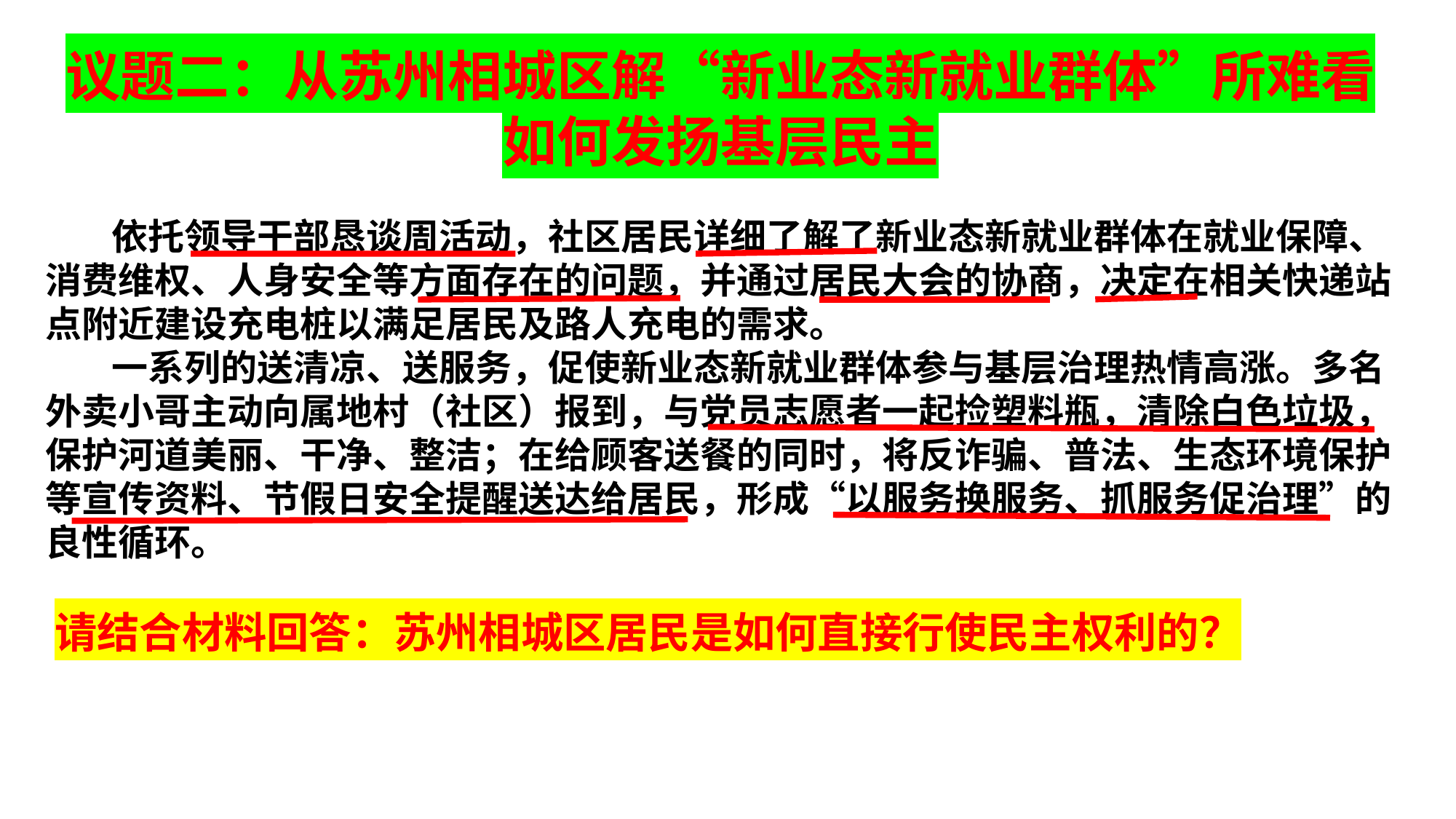

议题二：从苏州相城区解“新业态新就业群体”所难看
如何发扬基层民主

       依托领导干部恳谈周活动，社区居民详细了解了新业态新就业群体在就业保障、消费维权、人身安全等方面存在的问题，并通过居民大会的协商，决定在相关快递站点附近建设充电桩以满足居民及路人充电的需求。
       一系列的送清凉、送服务，促使新业态新就业群体参与基层治理热情高涨。多名外卖小哥主动向属地村（社区）报到，与党员志愿者一起捡塑料瓶，清除白色垃圾，保护河道美丽、干净、整洁；在给顾客送餐的同时，将反诈骗、普法、生态环境保护等宣传资料、节假日安全提醒送达给居民，形成“以服务换服务、抓服务促治理”的良性循环。
请结合材料回答：苏州相城区居民是如何直接行使民主权利的？